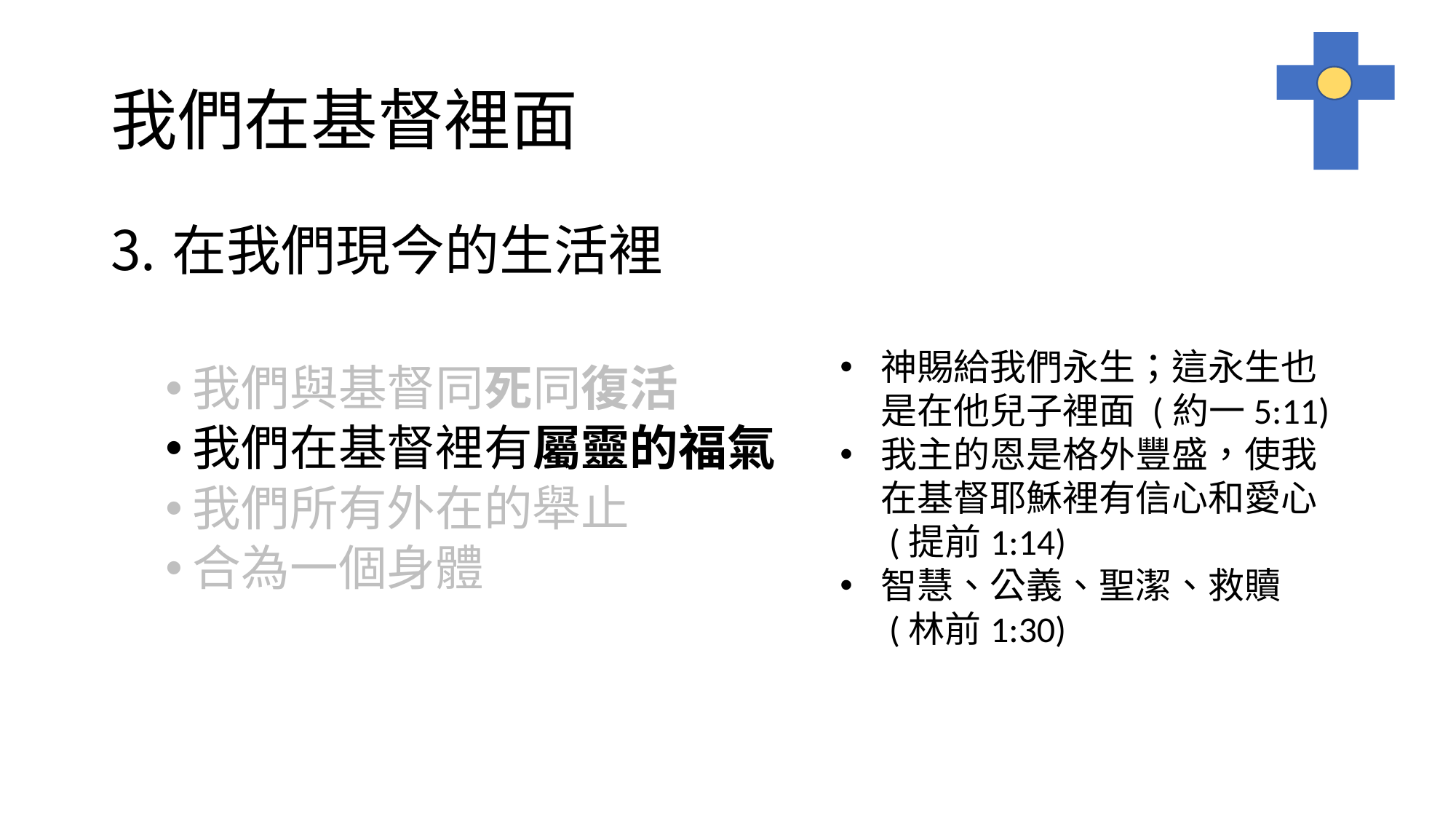

# 我們在基督裡面
在我們現今的生活裡

我們與基督同死同復活
我們在基督裡有屬靈的福氣
我們所有外在的舉止
合為一個身體

神賜給我們永生；這永生也是在他兒子裡面 (約一5:11)
我主的恩是格外豐盛，使我在基督耶穌裡有信心和愛心
      (提前1:14)
智慧、公義、聖潔、救贖
      (林前1:30)